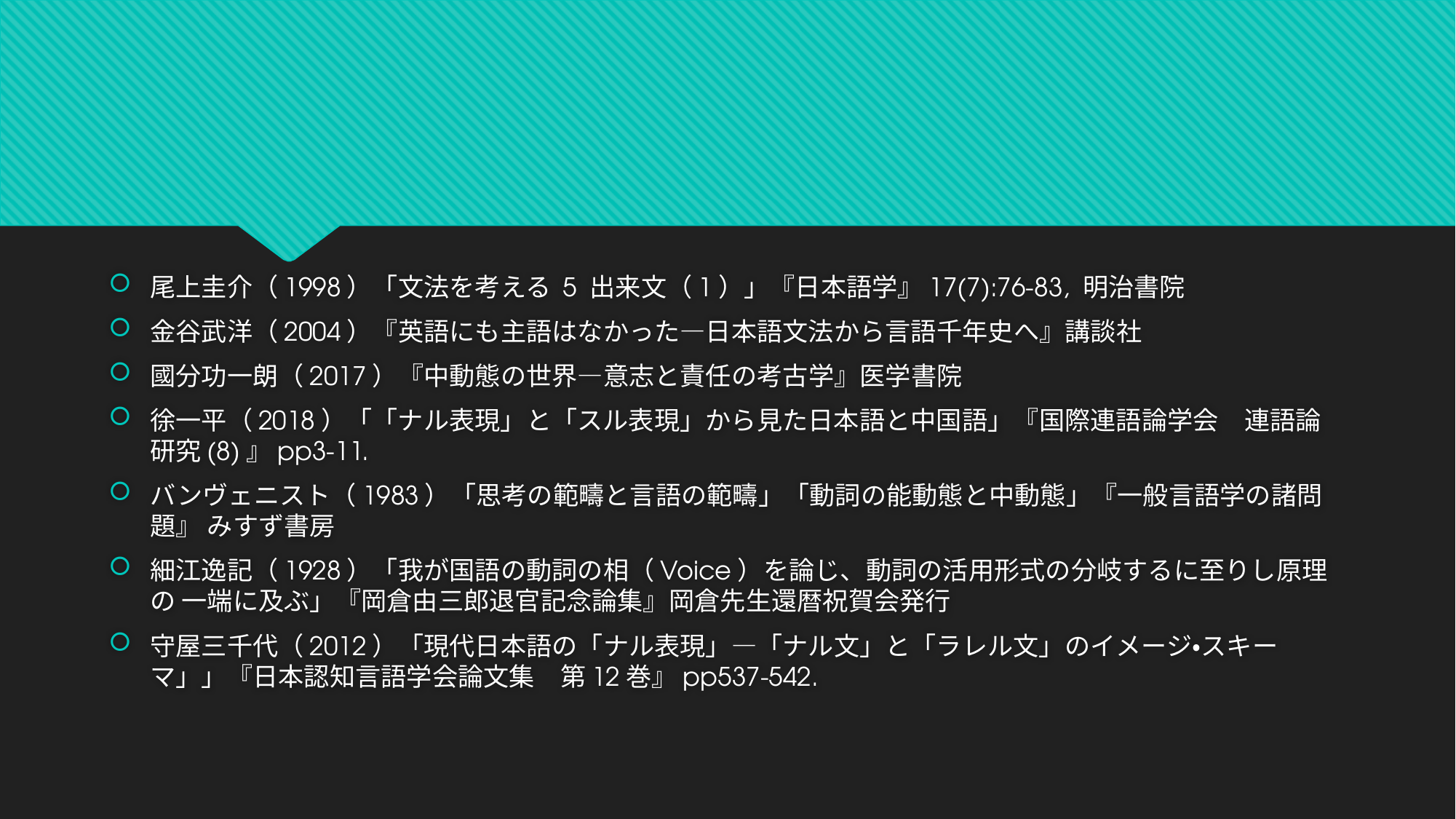

#
尾上圭介（1998）「文法を考える 5 出来文（1）」『日本語学』17(7):76-83, 明治書院
金谷武洋（2004）『英語にも主語はなかった―日本語文法から言語千年史へ』講談社
國分功一朗（2017）『中動態の世界―意志と責任の考古学』医学書院
徐一平（2018）「「ナル表現」と「スル表現」から見た日本語と中国語」『国際連語論学会　連語論研究(8)』pp3-11.
バンヴェニスト（1983）「思考の範疇と言語の範疇」「動詞の能動態と中動態」『一般言語学の諸問題』 みすず書房
細江逸記（1928）「我が国語の動詞の相（Voice）を論じ、動詞の活用形式の分岐するに至りし原理の 一端に及ぶ」『岡倉由三郎退官記念論集』岡倉先生還暦祝賀会発行
守屋三千代（2012）「現代日本語の「ナル表現」―「ナル文」と「ラレル文」のイメージ・スキーマ」」『日本認知言語学会論文集　第12巻』pp537-542.